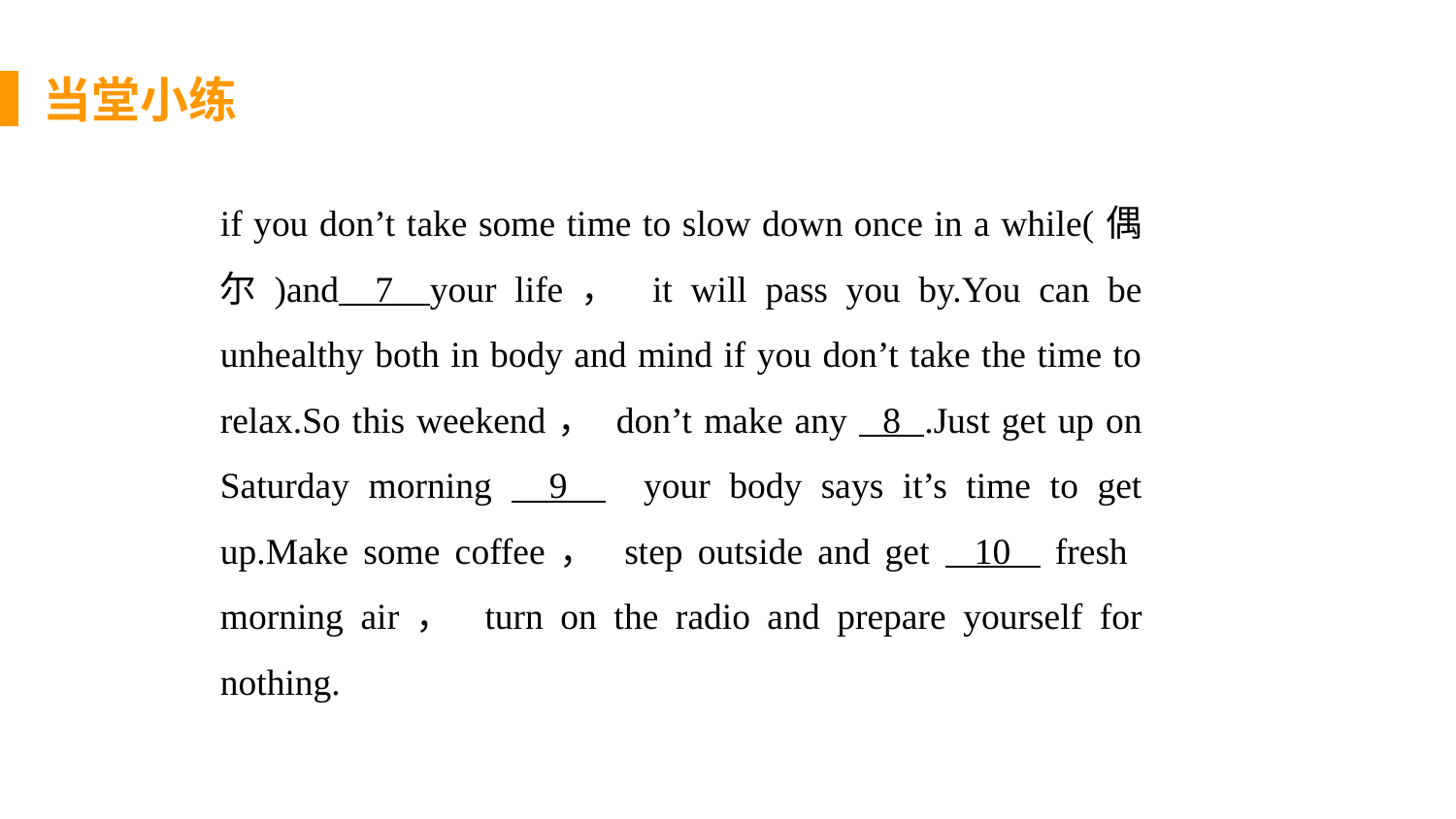

当堂小练

if you don’t take some time to slow down once in a while(偶尔)and  7  your life， it will pass you by.You can be unhealthy both in body and mind if you don’t take the time to relax.So this weekend， don’t make any   8  .Just get up on Saturday morning   9    your body says it’s time to get up.Make some coffee， step outside and get   10   fresh  morning air， turn on the radio and prepare yourself for nothing.